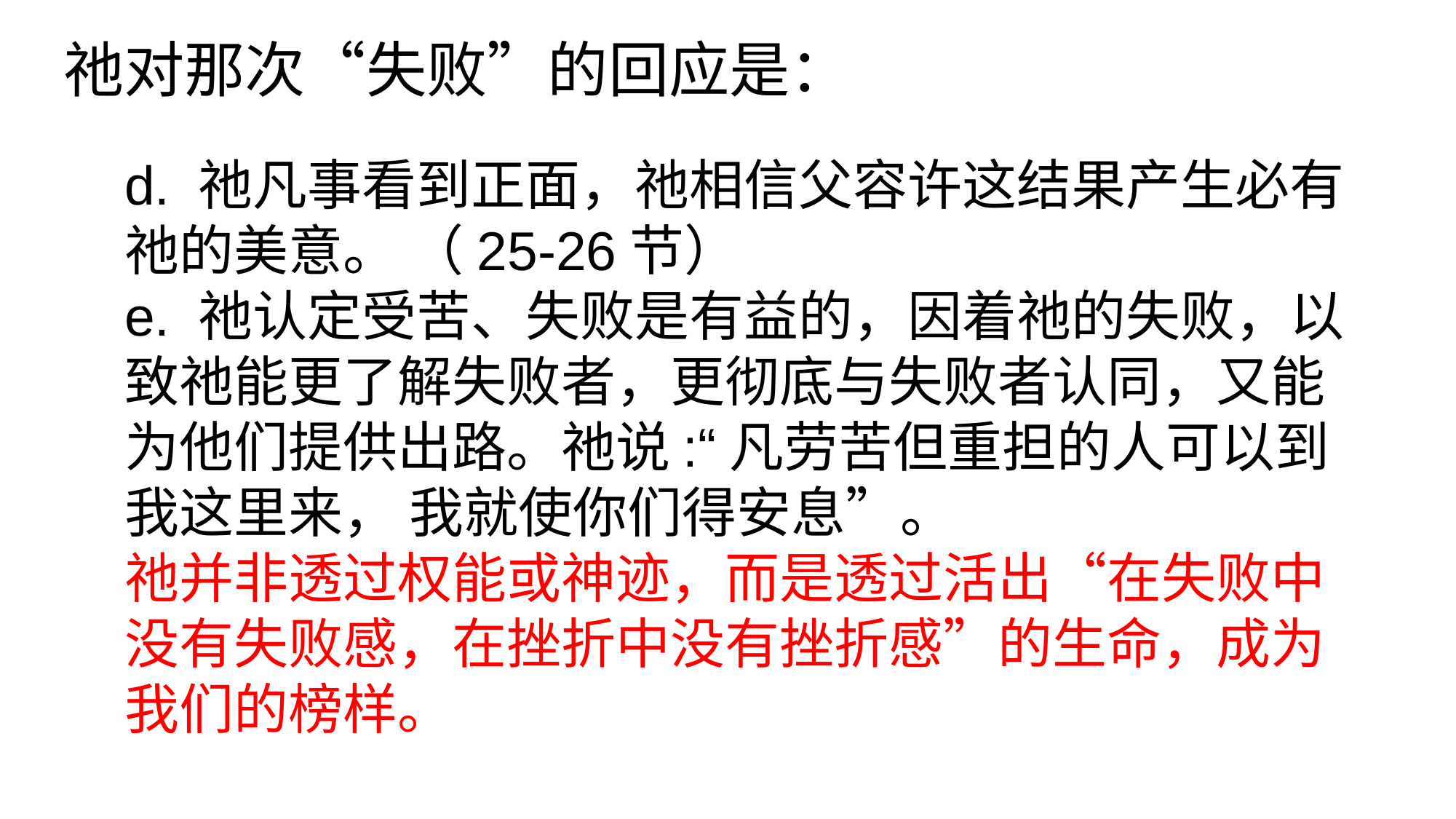

祂对那次“失败”的回应是：
d. 祂凡事看到正面，祂相信父容许这结果产生必有祂的美意。 （25-26节）
e. 祂认定受苦、失败是有益的，因着祂的失败，以致祂能更了解失败者，更彻底与失败者认同，又能为他们提供出路。祂说:“凡劳苦但重担的人可以到我这里来， 我就使你们得安息”。
祂并非透过权能或神迹，而是透过活出“在失败中没有失败感，在挫折中没有挫折感”的生命，成为我们的榜样。
此照片，作者: 未知作者，许可证: CC BY